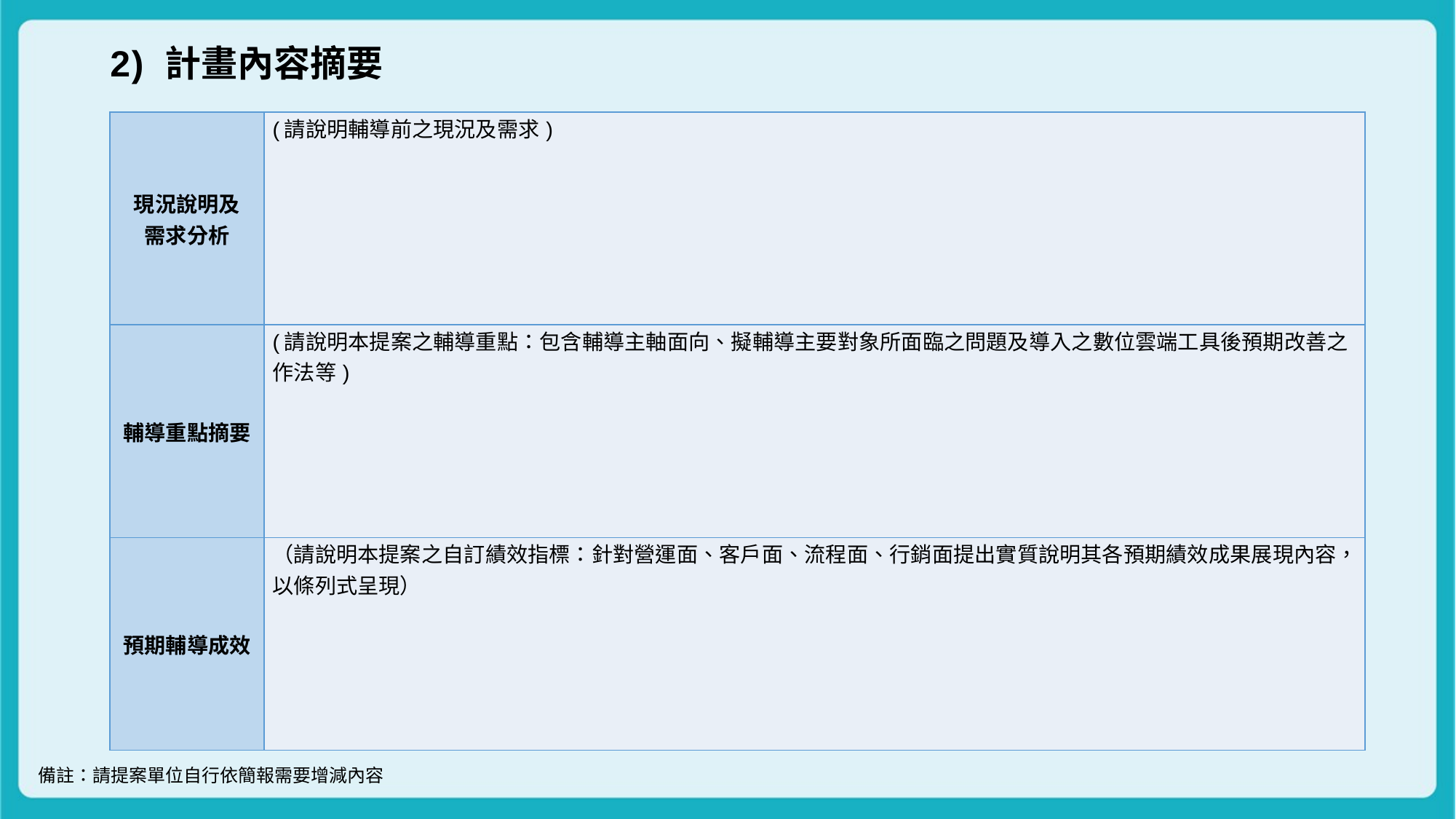

計畫內容摘要
| 現況說明及 需求分析 | (請說明輔導前之現況及需求) |
| --- | --- |
| 輔導重點摘要 | (請說明本提案之輔導重點：包含輔導主軸面向、擬輔導主要對象所面臨之問題及導入之數位雲端工具後預期改善之作法等) |
| 預期輔導成效 | （請說明本提案之自訂績效指標：針對營運面、客戶面、流程面、行銷面提出實質說明其各預期績效成果展現內容，以條列式呈現） |
備註：請提案單位自行依簡報需要增減內容